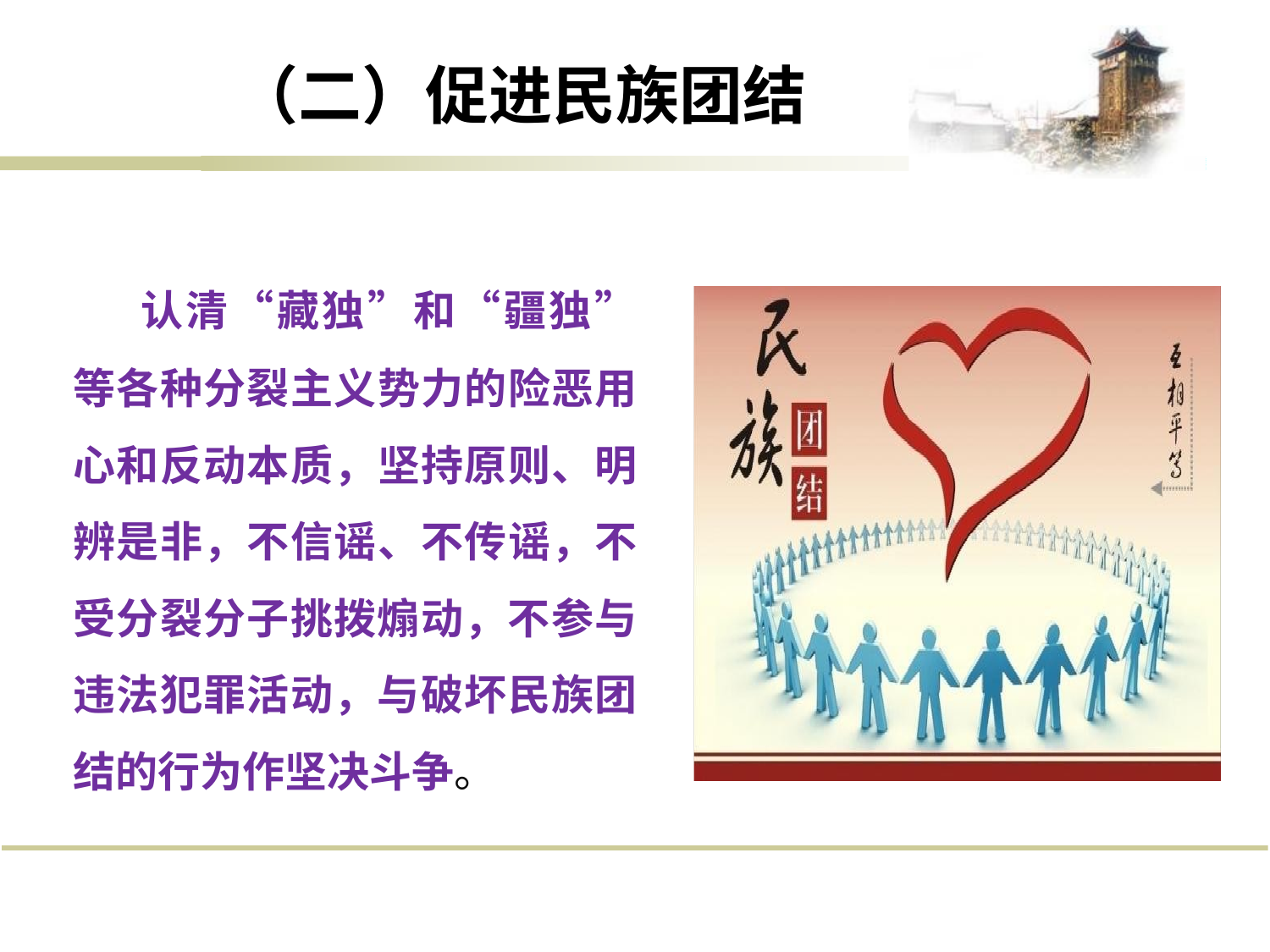

# （二）促进民族团结

    认清“藏独”和“疆独” 等各种分裂主义势力的险恶用 心和反动本质，坚持原则、明 辨是非，不信谣、不传谣，不 受分裂分子挑拨煽动，不参与 违法犯罪活动，与破坏民族团 结的行为作坚决斗争。